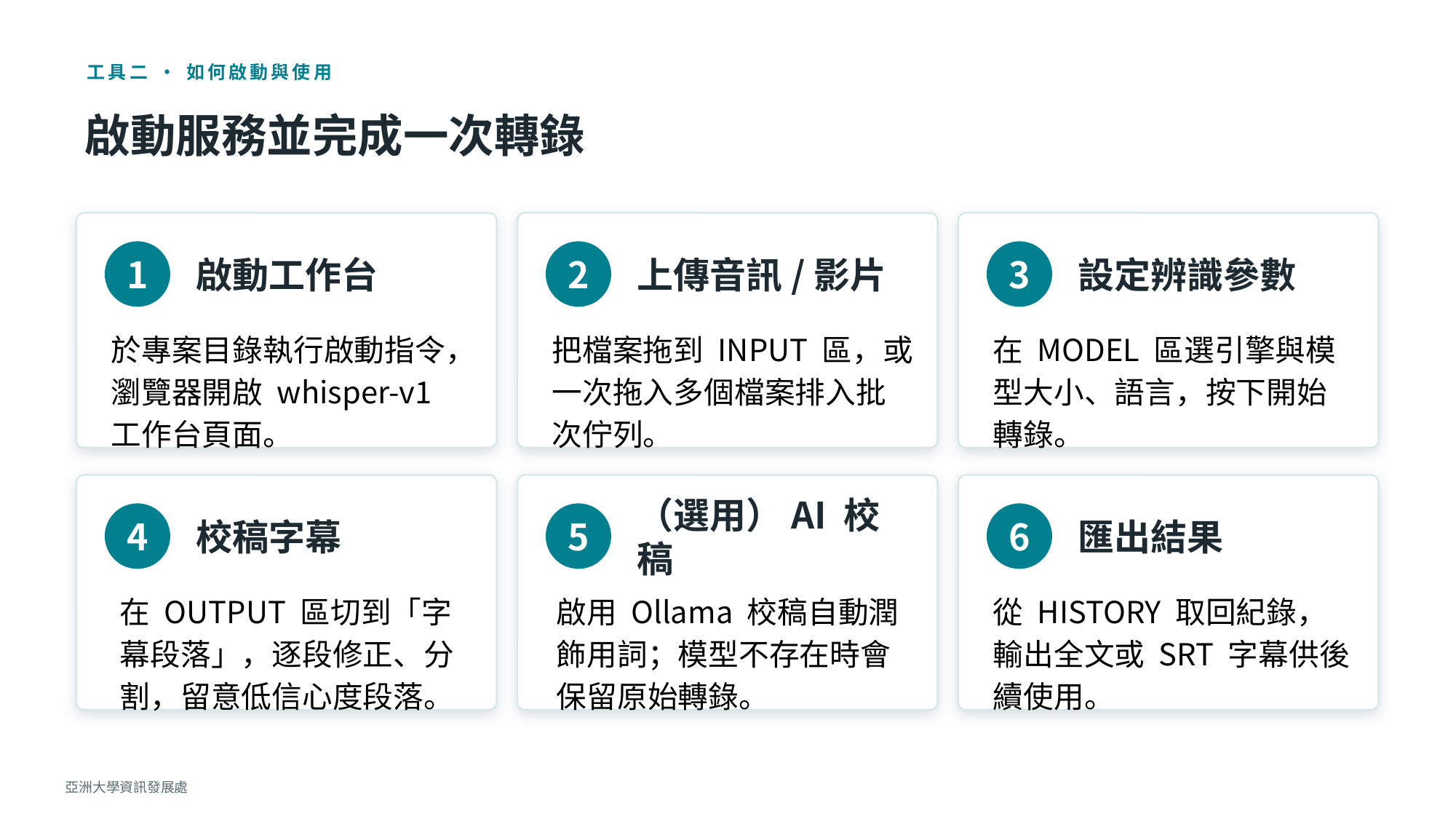

工具二 ‧ 如何啟動與使用
啟動服務並完成一次轉錄

啟動工作台
上傳音訊/影片
設定辨識參數

1

2

3
於專案目錄執行啟動指令，瀏覽器開啟 whisper-v1 工作台頁面。
把檔案拖到 INPUT 區，或一次拖入多個檔案排入批次佇列。
在 MODEL 區選引擎與模型大小、語言，按下開始轉錄。

校稿字幕
（選用）AI 校稿
匯出結果

4

5

6
在 OUTPUT 區切到「字幕段落」，逐段修正、分割，留意低信心度段落。
啟用 Ollama 校稿自動潤飾用詞；模型不存在時會保留原始轉錄。
從 HISTORY 取回紀錄，輸出全文或 SRT 字幕供後續使用。
亞洲大學資訊發展處